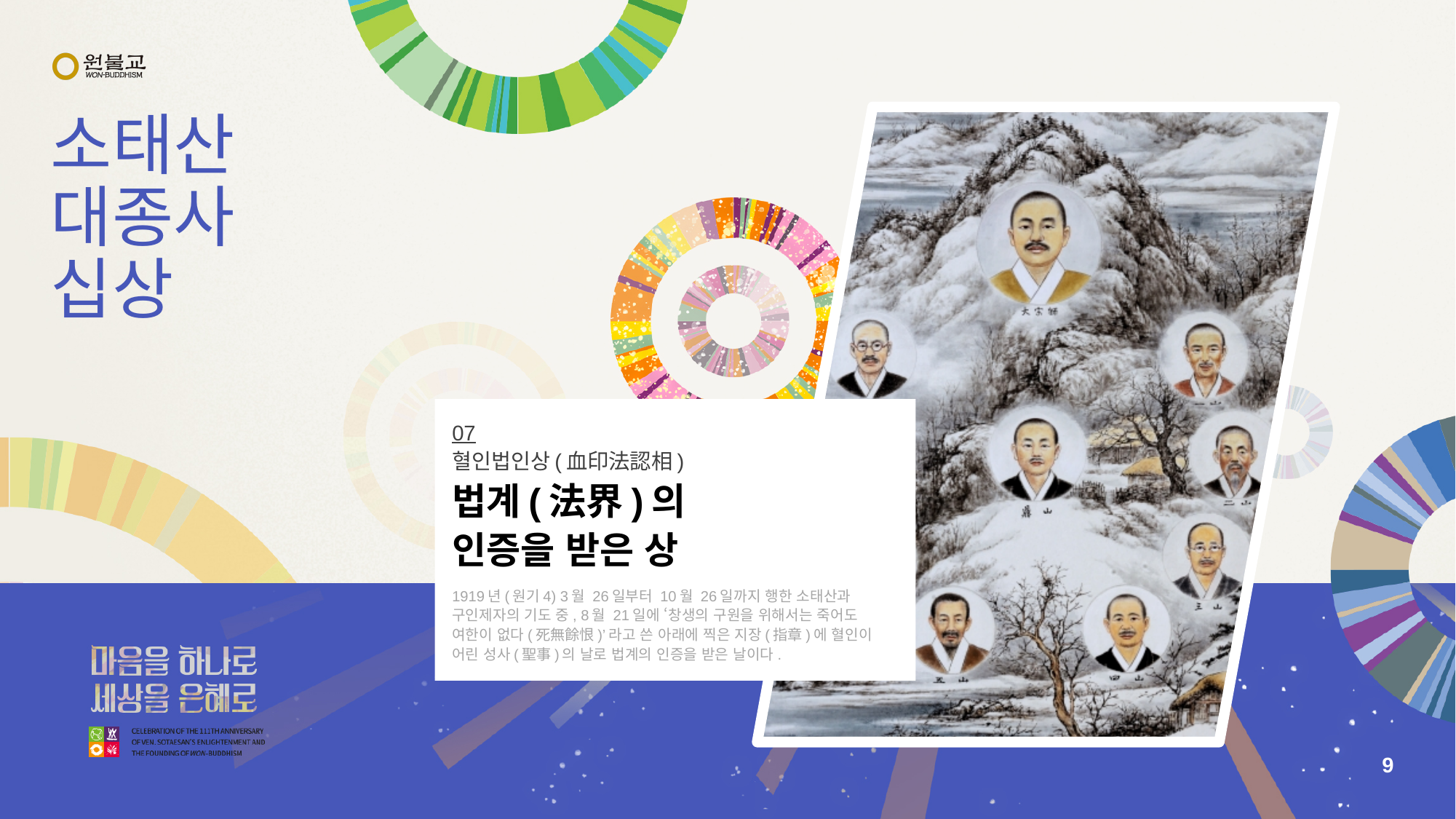

# 소태산 대종사 십상

07
혈인법인상(血印法認相)
법계(法界)의
인증을 받은 상
1919년(원기4) 3월 26일부터 10월 26일까지 행한 소태산과 구인제자의 기도 중, 8월 21일에 ‘창생의 구원을 위해서는 죽어도 여한이 없다(死無餘恨)’라고 쓴 아래에 찍은 지장(指章)에 혈인이 어린 성사(聖事)의 날로 법계의 인증을 받은 날이다.
9